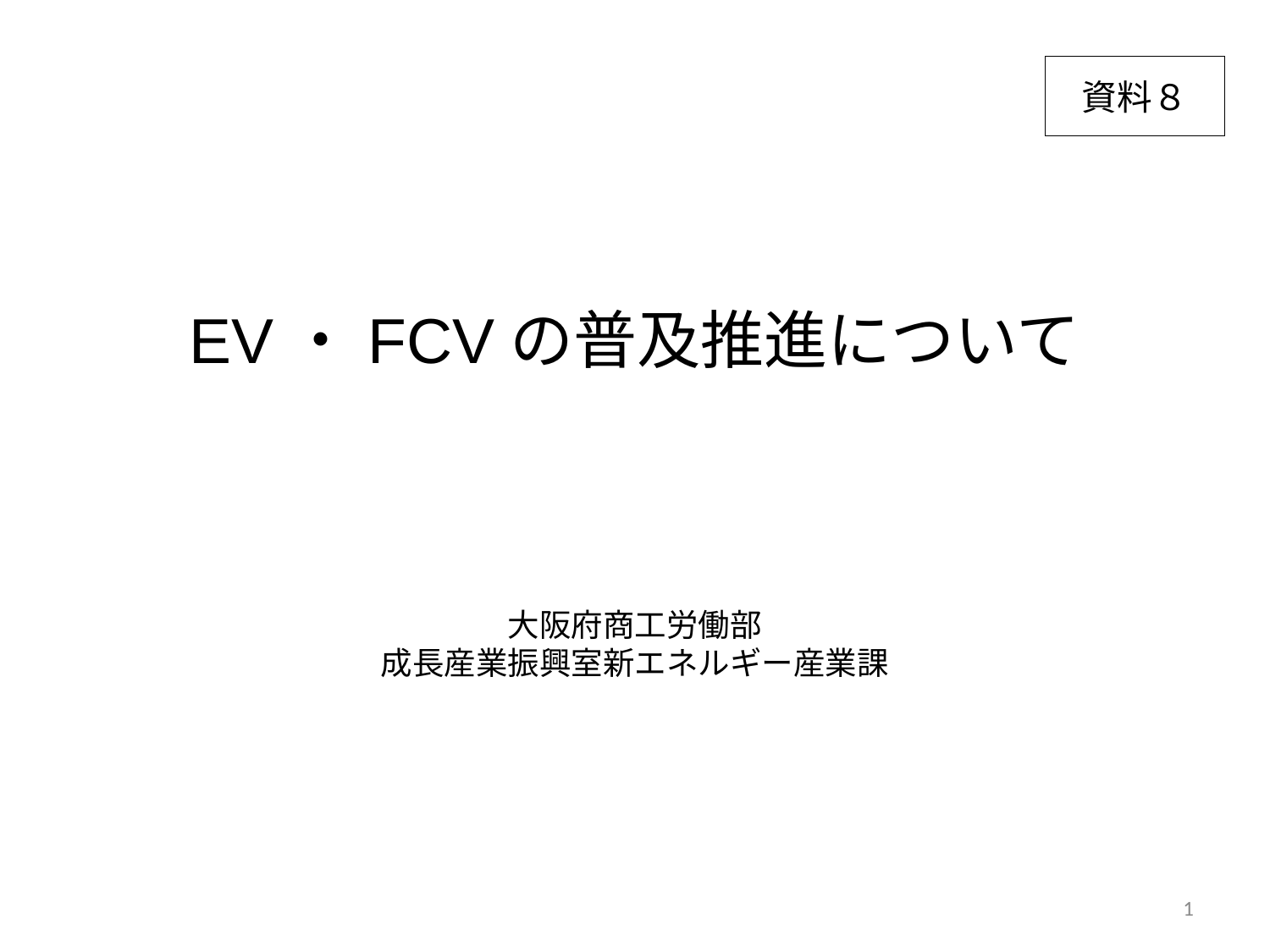

資料８
# EV・FCVの普及推進について 大阪府商工労働部 成長産業振興室新エネルギー産業課
1